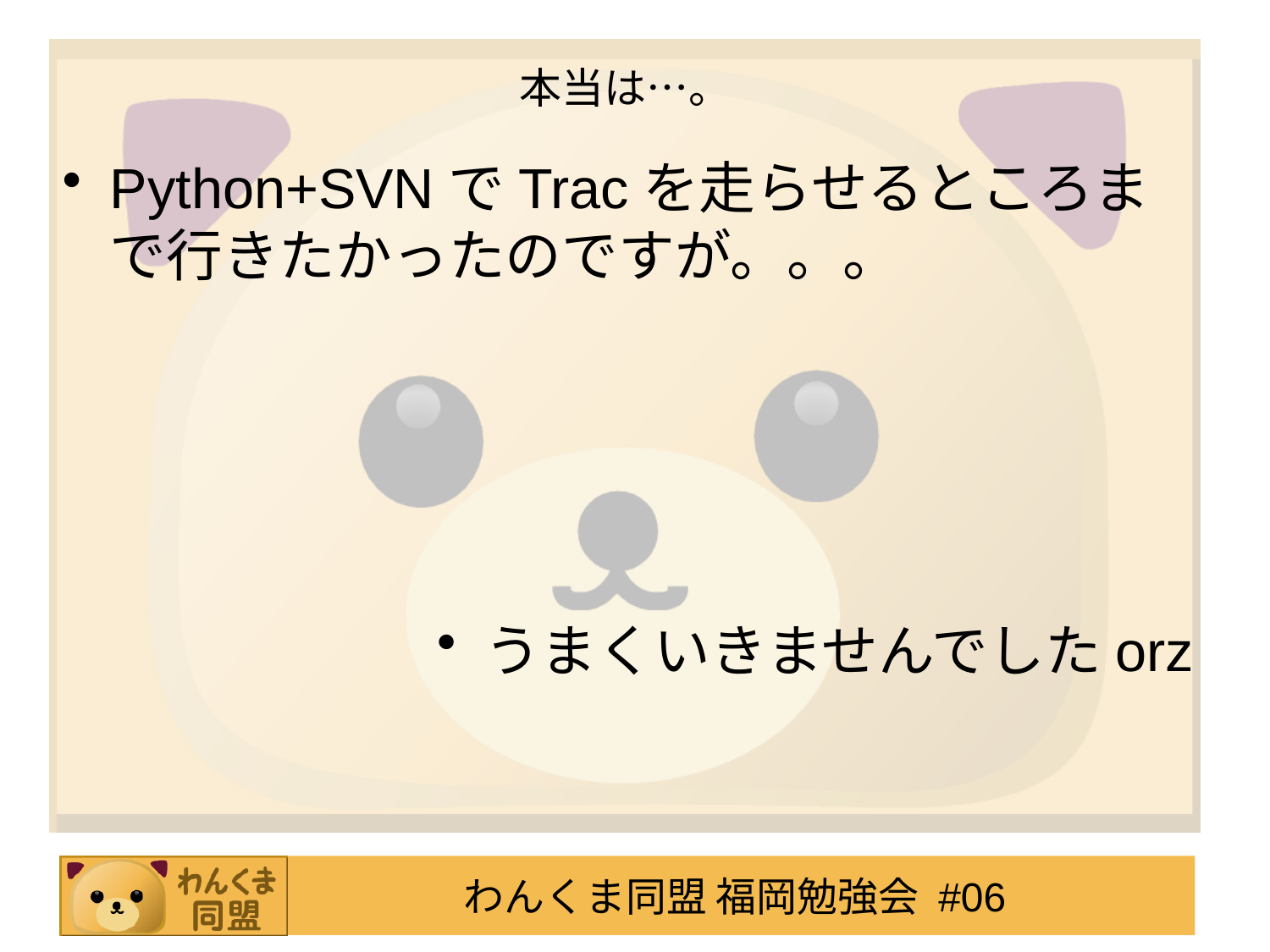

# 本当は…。
Python+SVNでTracを走らせるところまで行きたかったのですが。。。

うまくいきませんでしたorz